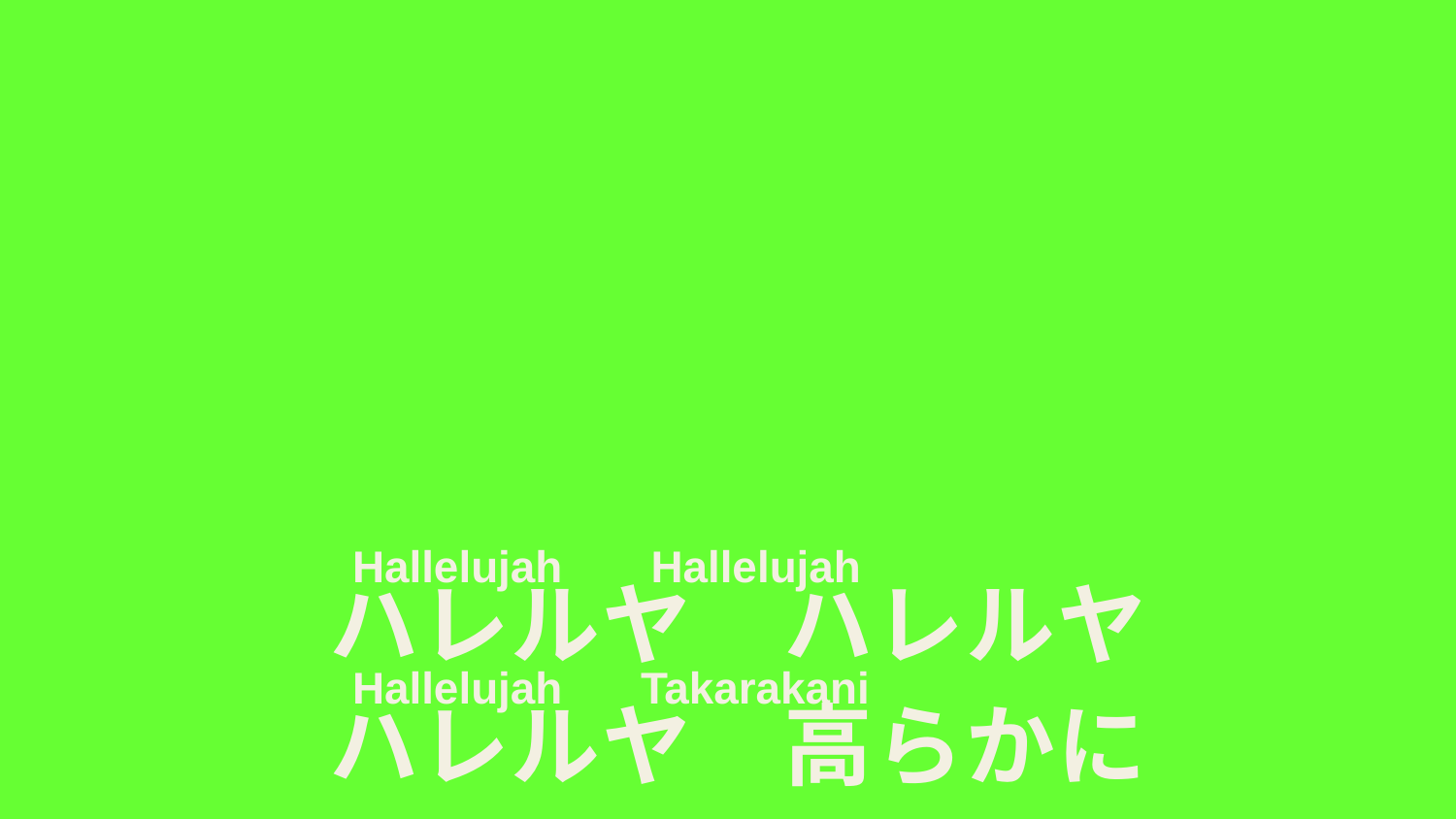

Hallelujah 　 Hallelujah

Hallelujah 　Takarakani
ハレルヤ　ハレルヤ
ハレルヤ　高らかに